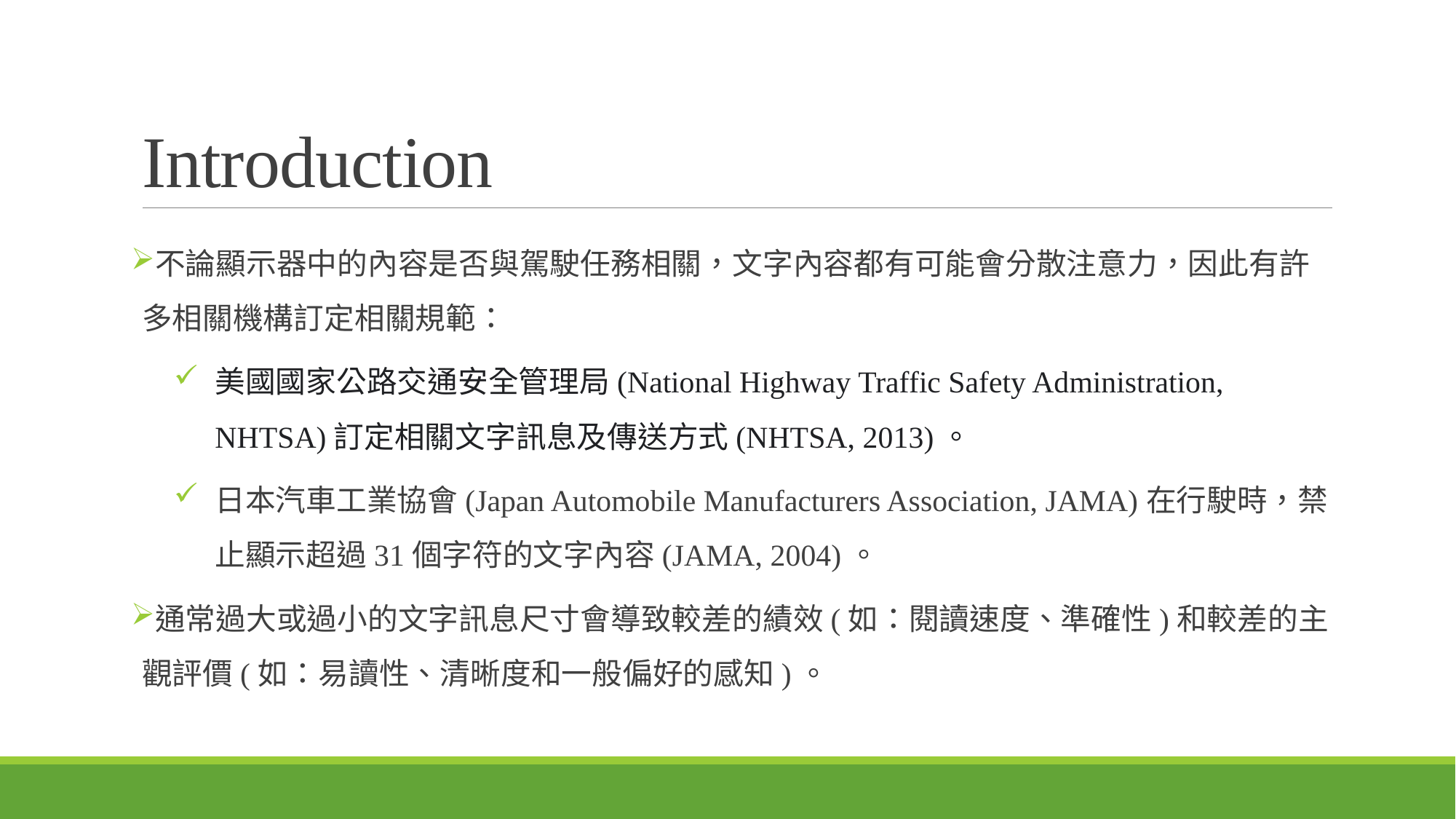

# Introduction
不論顯示器中的內容是否與駕駛任務相關，文字內容都有可能會分散注意力，因此有許多相關機構訂定相關規範：
美國國家公路交通安全管理局(National Highway Traffic Safety Administration, NHTSA)訂定相關文字訊息及傳送方式(NHTSA, 2013)。
日本汽車工業協會(Japan Automobile Manufacturers Association, JAMA)在行駛時，禁止顯示超過31個字符的文字內容(JAMA, 2004)。
通常過大或過小的文字訊息尺寸會導致較差的績效(如：閱讀速度、準確性)和較差的主觀評價(如：易讀性、清晰度和一般偏好的感知)。